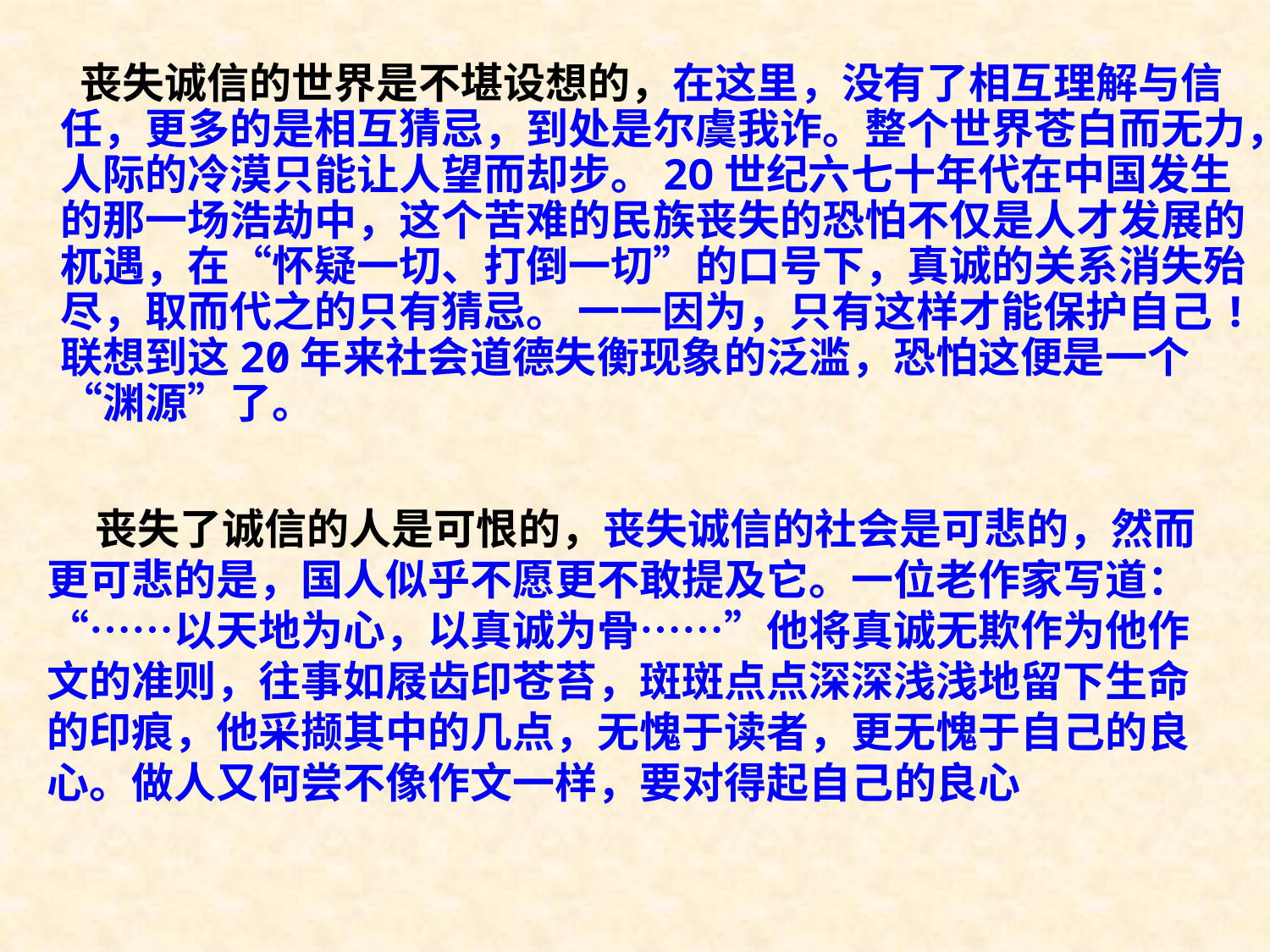

丧失诚信的世界是不堪设想的，在这里，没有了相互理解与信任，更多的是相互猜忌，到处是尔虞我诈。整个世界苍白而无力，人际的冷漠只能让人望而却步。2O世纪六七十年代在中国发生的那一场浩劫中，这个苦难的民族丧失的恐怕不仅是人才发展的杌遇，在“怀疑一切、打倒一切”的口号下，真诚的关系消失殆尽，取而代之的只有猜忌。 一一因为，只有这样才能保护自己!联想到这20年来社会道德失衡现象的泛滥，恐怕这便是一个“渊源”了。
    丧失了诚信的人是可恨的，丧失诚信的社会是可悲的，然而更可悲的是，国人似乎不愿更不敢提及它。一位老作家写道：“……以天地为心，以真诚为骨……”他将真诚无欺作为他作文的准则，往事如屐齿印苍苔，斑斑点点深深浅浅地留下生命的印痕，他采撷其中的几点，无愧于读者，更无愧于自己的良心。做人又何尝不像作文一样，要对得起自己的良心